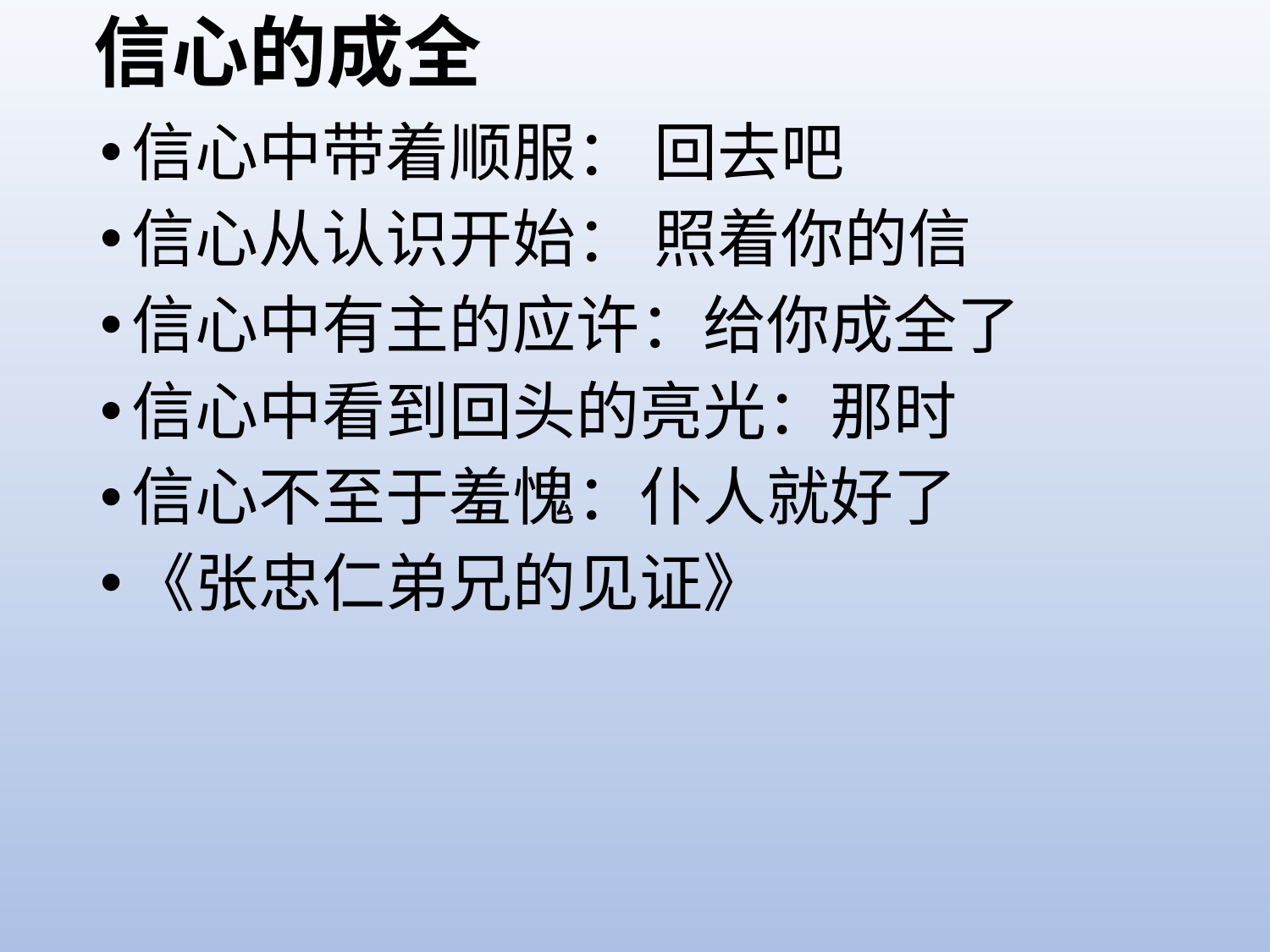

# 信心的成全
信心中带着顺服： 回去吧
信心从认识开始： 照着你的信
信心中有主的应许：给你成全了
信心中看到回头的亮光：那时
信心不至于羞愧：仆人就好了
《张忠仁弟兄的见证》